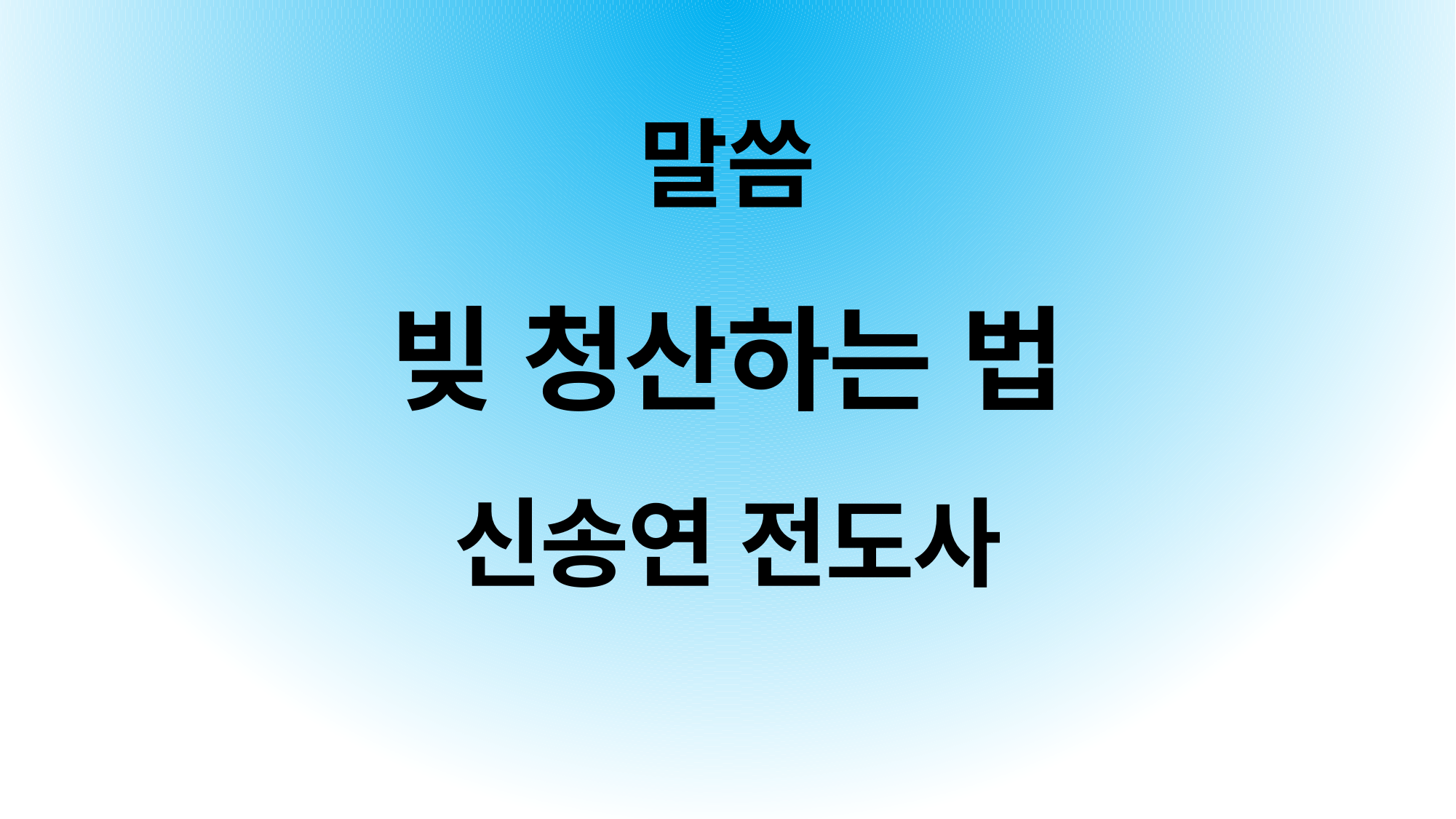

# 말씀 빚 청산하는 법 신송연 전도사